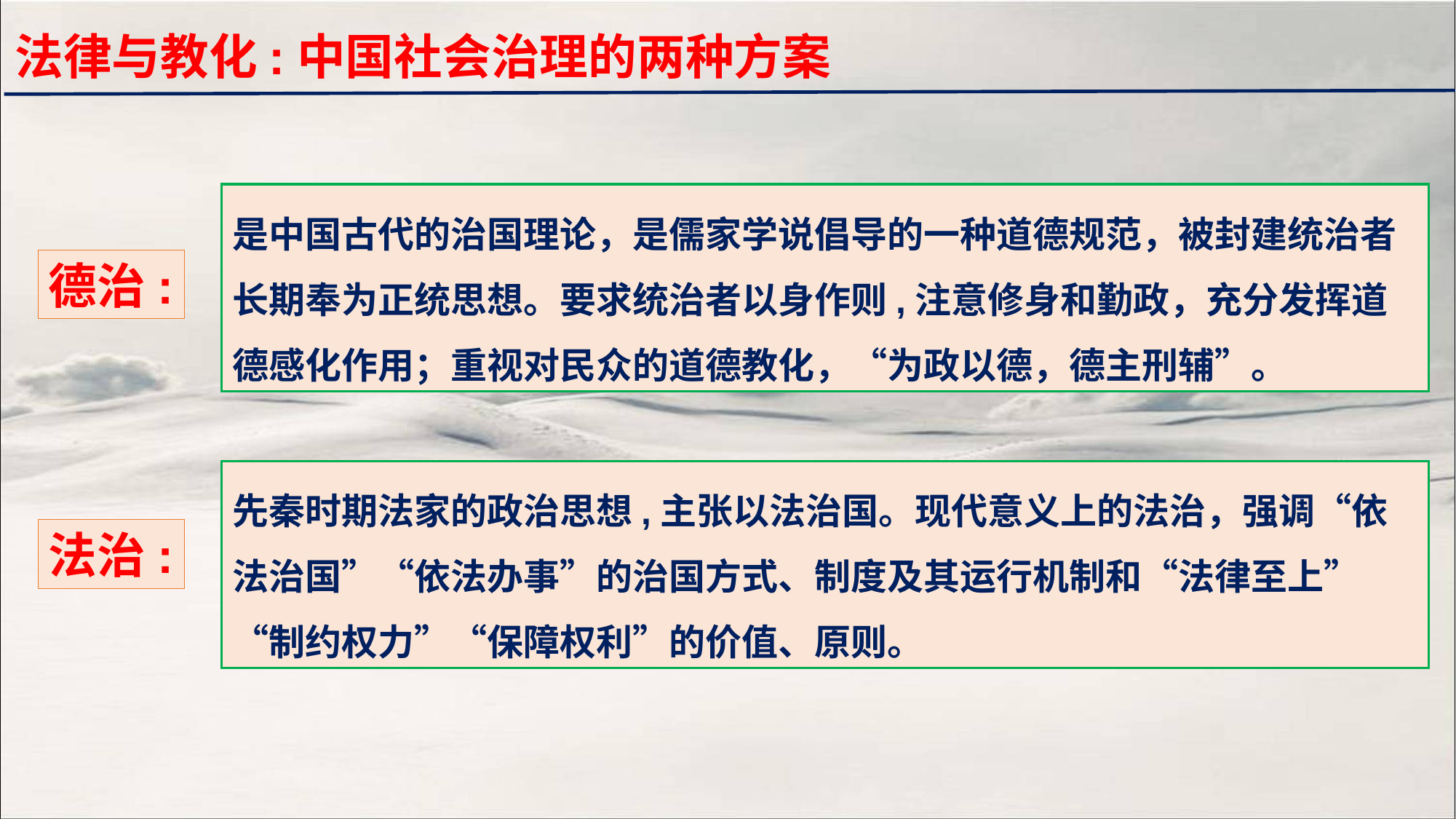

法律与教化:中国社会治理的两种方案
是中国古代的治国理论，是儒家学说倡导的一种道德规范，被封建统治者长期奉为正统思想。要求统治者以身作则,注意修身和勤政，充分发挥道德感化作用；重视对民众的道德教化，“为政以德，德主刑辅”。
德治:
先秦时期法家的政治思想,主张以法治国。现代意义上的法治，强调“依法治国”“依法办事”的治国方式、制度及其运行机制和“法律至上”“制约权力”“保障权利”的价值、原则。
法治: